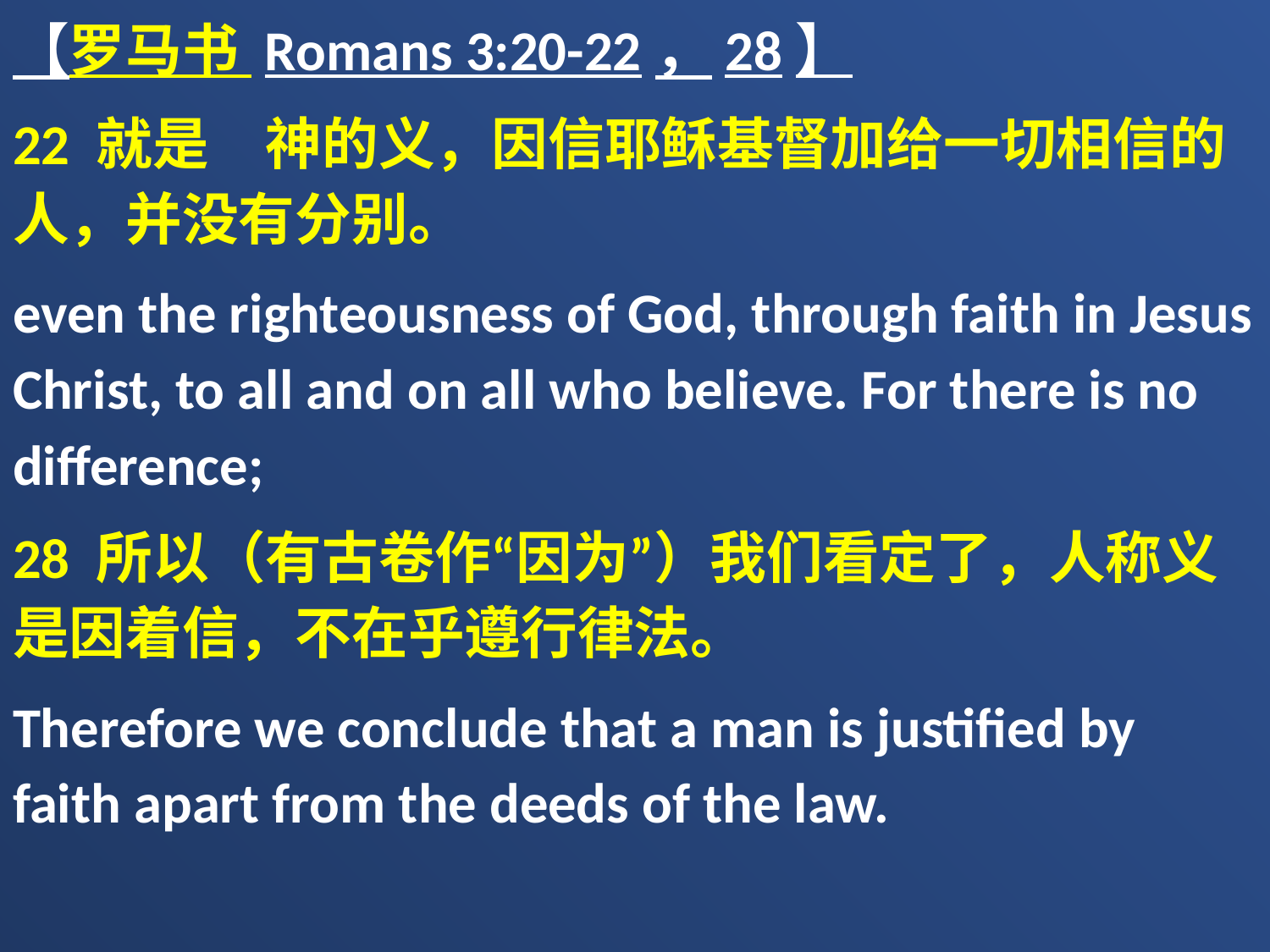

【罗马书 Romans 3:20-22，28】
22 就是　神的义，因信耶稣基督加给一切相信的人，并没有分别。
even the righteousness of God, through faith in Jesus Christ, to all and on all who believe. For there is no difference;
28 所以（有古卷作“因为”）我们看定了，人称义是因着信，不在乎遵行律法。
Therefore we conclude that a man is justified by faith apart from the deeds of the law.